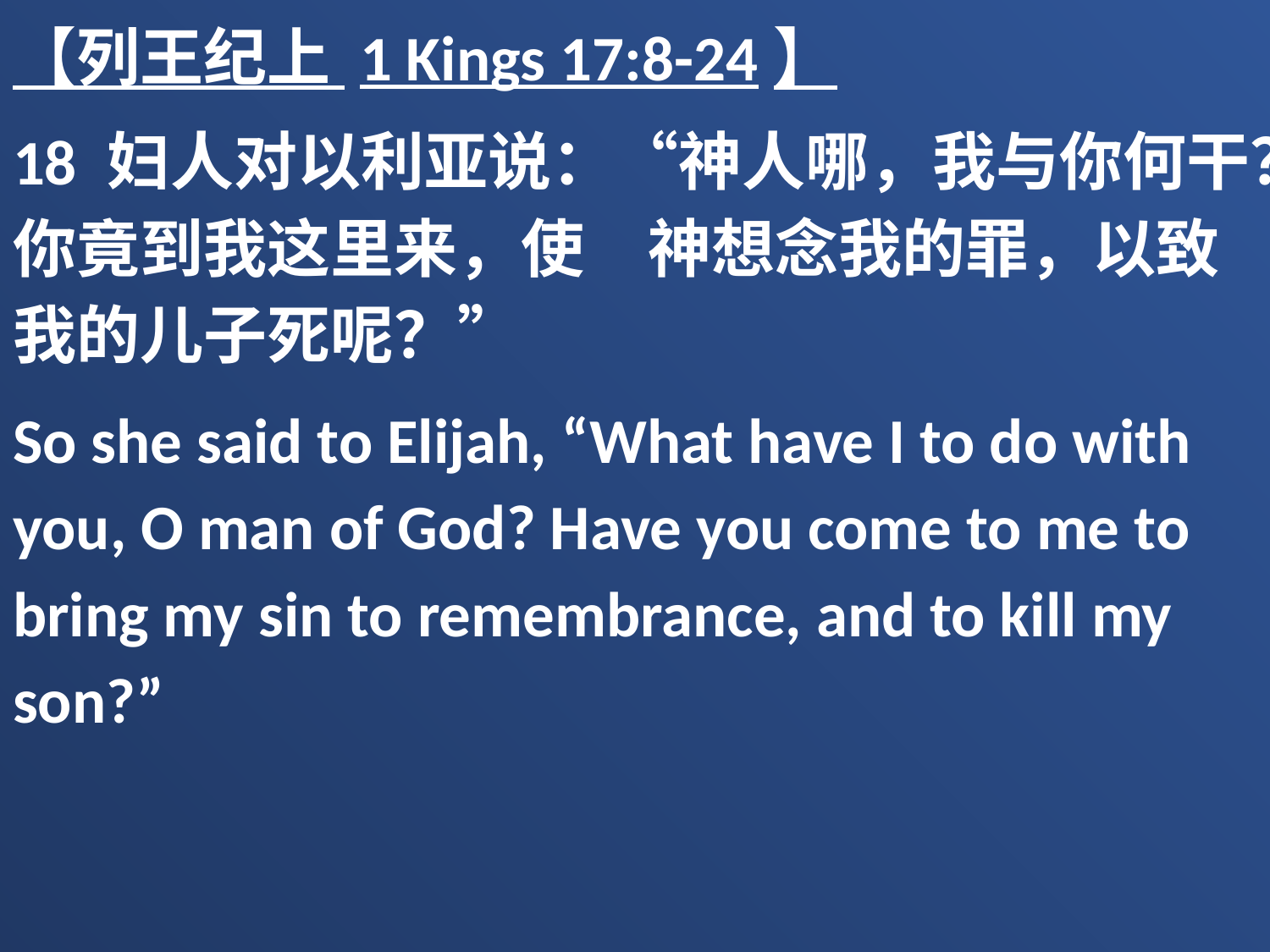

【列王纪上 1 Kings 17:8-24】
18 妇人对以利亚说：“神人哪，我与你何干？你竟到我这里来，使　神想念我的罪，以致我的儿子死呢？”
So she said to Elijah, “What have I to do with you, O man of God? Have you come to me to bring my sin to remembrance, and to kill my son?”